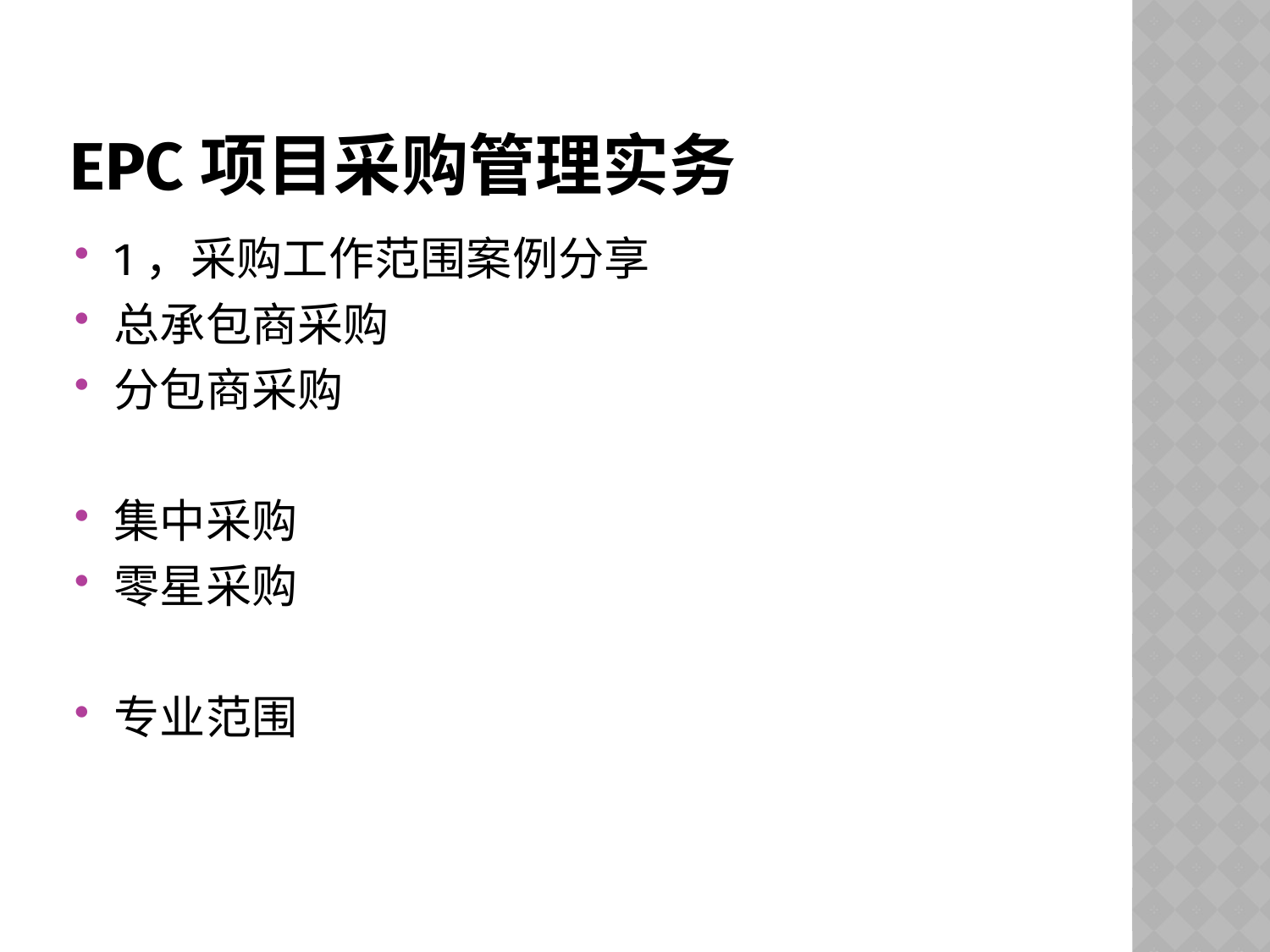

# EPC项目采购管理实务
1，采购工作范围案例分享
总承包商采购
分包商采购

集中采购
零星采购

专业范围